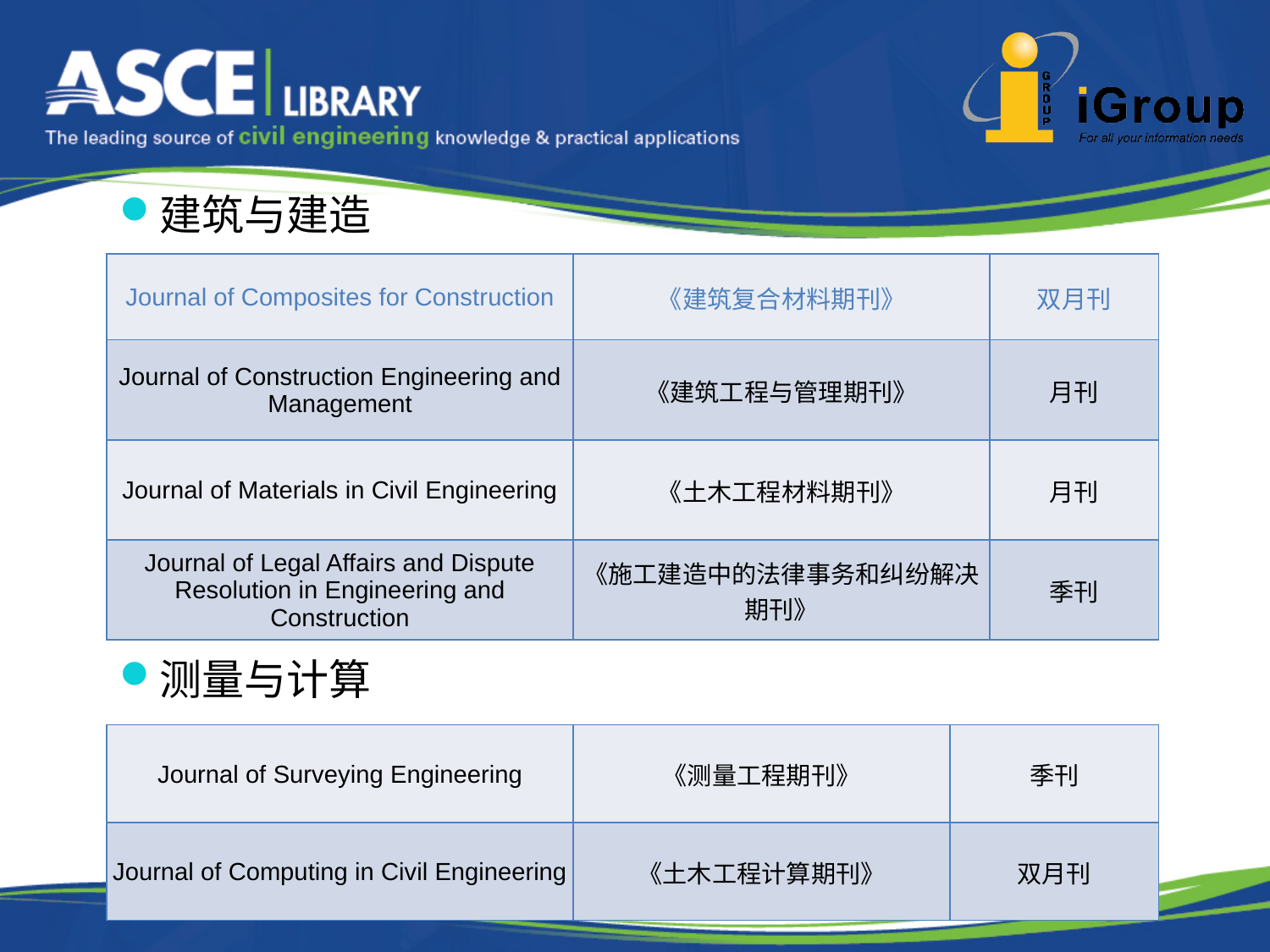

建筑与建造
| Journal of Composites for Construction | 《建筑复合材料期刊》 | 双月刊 |
| --- | --- | --- |
| Journal of Construction Engineering and Management | 《建筑工程与管理期刊》 | 月刊 |
| Journal of Materials in Civil Engineering | 《土木工程材料期刊》 | 月刊 |
| Journal of Legal Affairs and Dispute Resolution in Engineering and Construction | 《施工建造中的法律事务和纠纷解决期刊》 | 季刊 |
测量与计算
| Journal of Surveying Engineering | 《测量工程期刊》 | 季刊 |
| --- | --- | --- |
| Journal of Computing in Civil Engineering | 《土木工程计算期刊》 | 双月刊 |